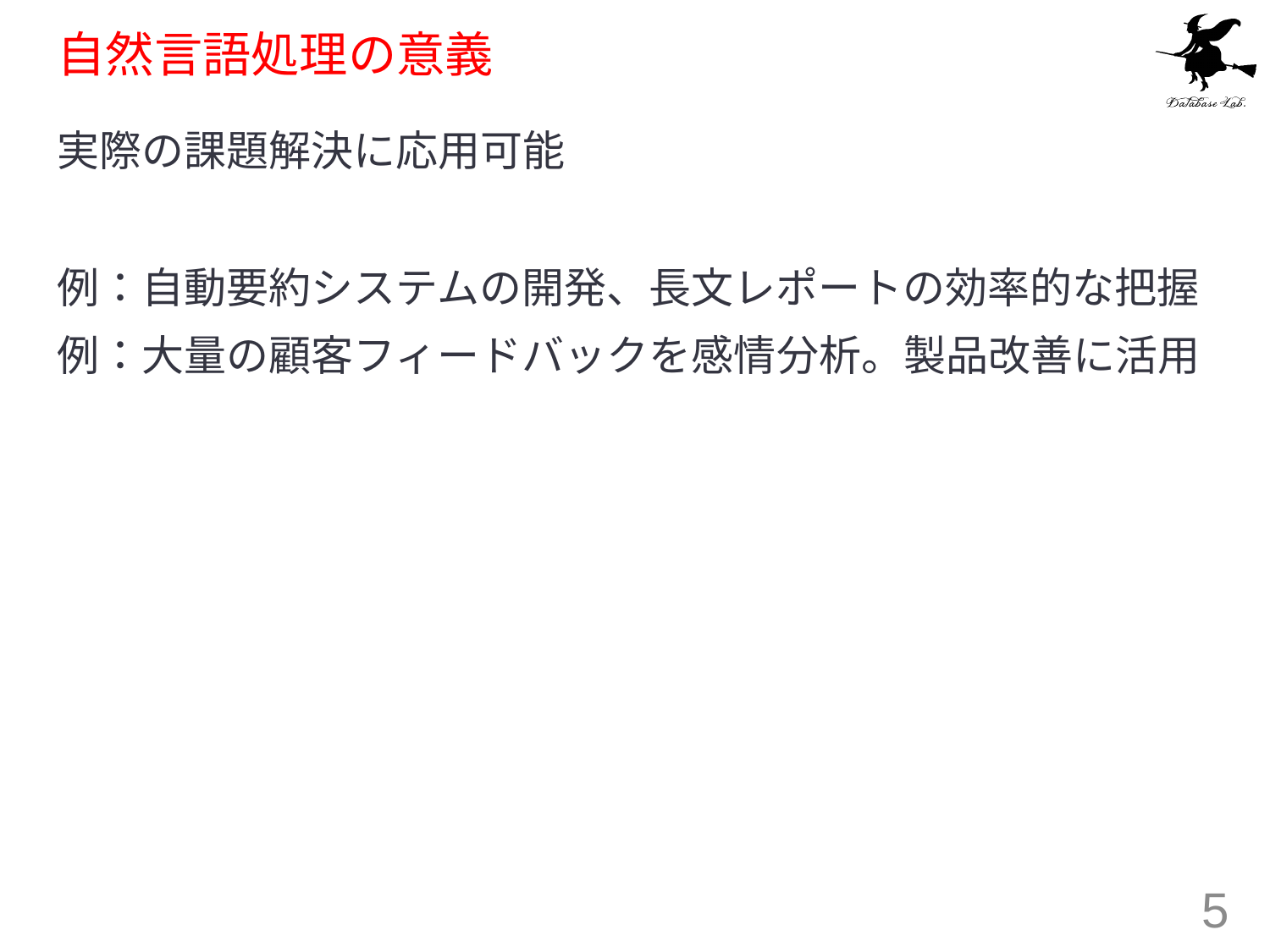

# 自然言語処理の意義
実際の課題解決に応用可能

例：自動要約システムの開発、長文レポートの効率的な把握
例：大量の顧客フィードバックを感情分析。製品改善に活用
5